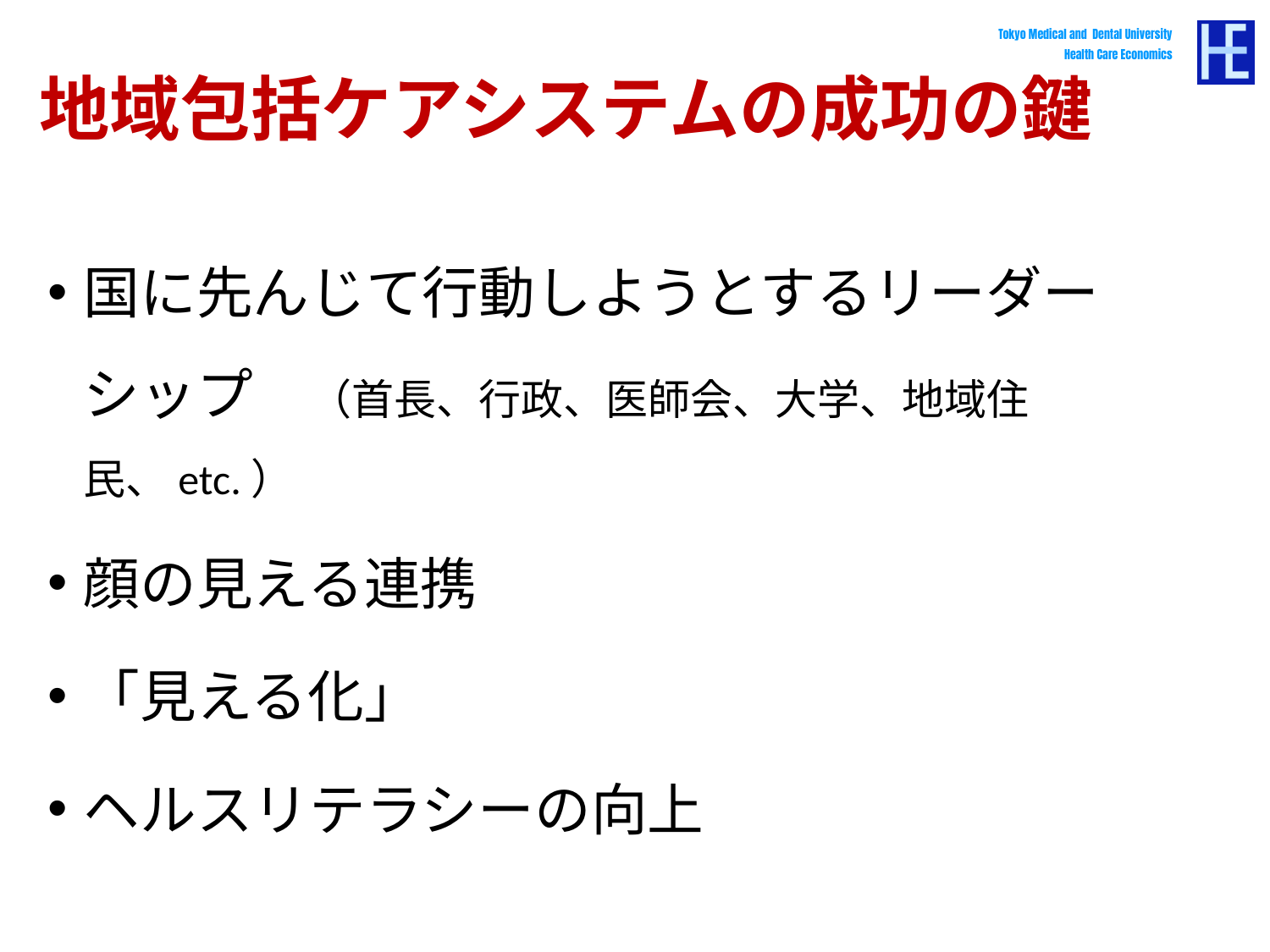

地域包括ケアシステムの成功の鍵

国に先んじて行動しようとするリーダーシップ　（首長、行政、医師会、大学、地域住民、etc.）
顔の見える連携
「見える化」
ヘルスリテラシーの向上